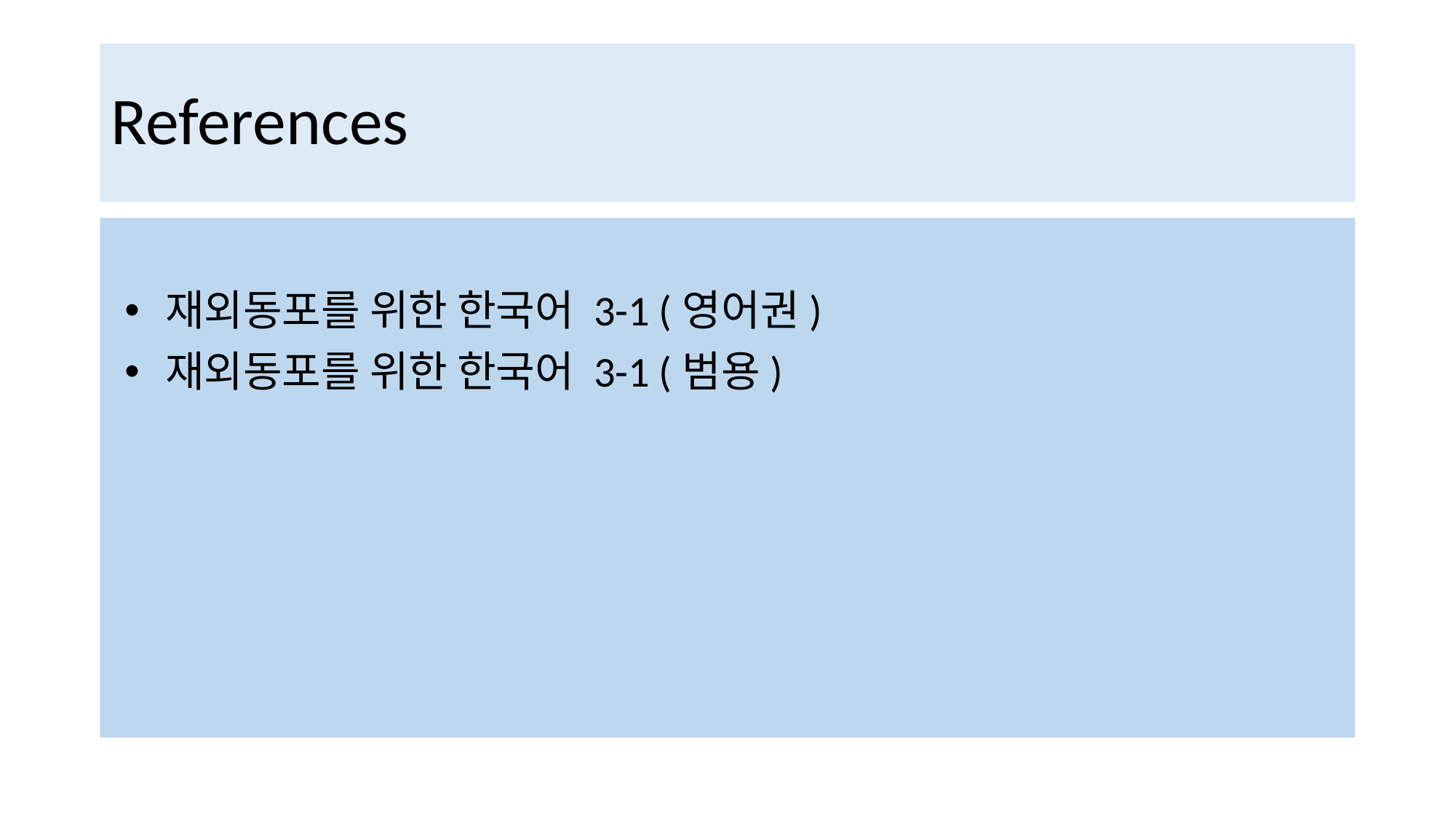

# References

재외동포를 위한 한국어 3-1 (영어권)
재외동포를 위한 한국어 3-1 (범용)